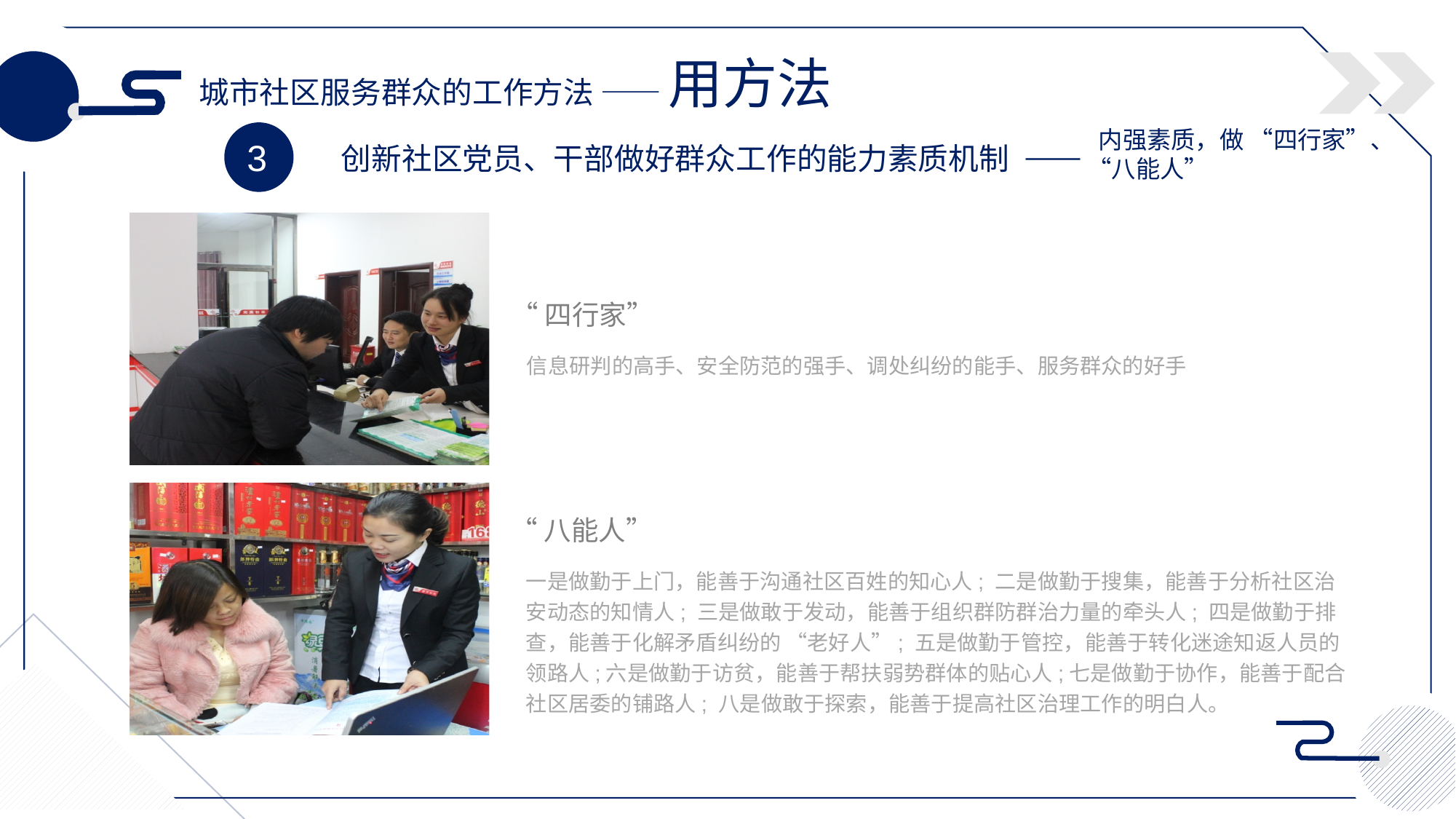

城市社区服务群众的工作方法 —— 用方法
 内强素质，做 “四行家”、“八能人”

3
创新社区党员、干部做好群众工作的能力素质机制
——

“四行家”
信息研判的高手、安全防范的强手、调处纠纷的能手、服务群众的好手

“八能人”
一是做勤于上门，能善于沟通社区百姓的知心人; 二是做勤于搜集，能善于分析社区治安动态的知情人; 三是做敢于发动，能善于组织群防群治力量的牵头人; 四是做勤于排查，能善于化解矛盾纠纷的 “老好人”; 五是做勤于管控，能善于转化迷途知返人员的领路人;六是做勤于访贫，能善于帮扶弱势群体的贴心人;七是做勤于协作，能善于配合社区居委的铺路人; 八是做敢于探索，能善于提高社区治理工作的明白人。